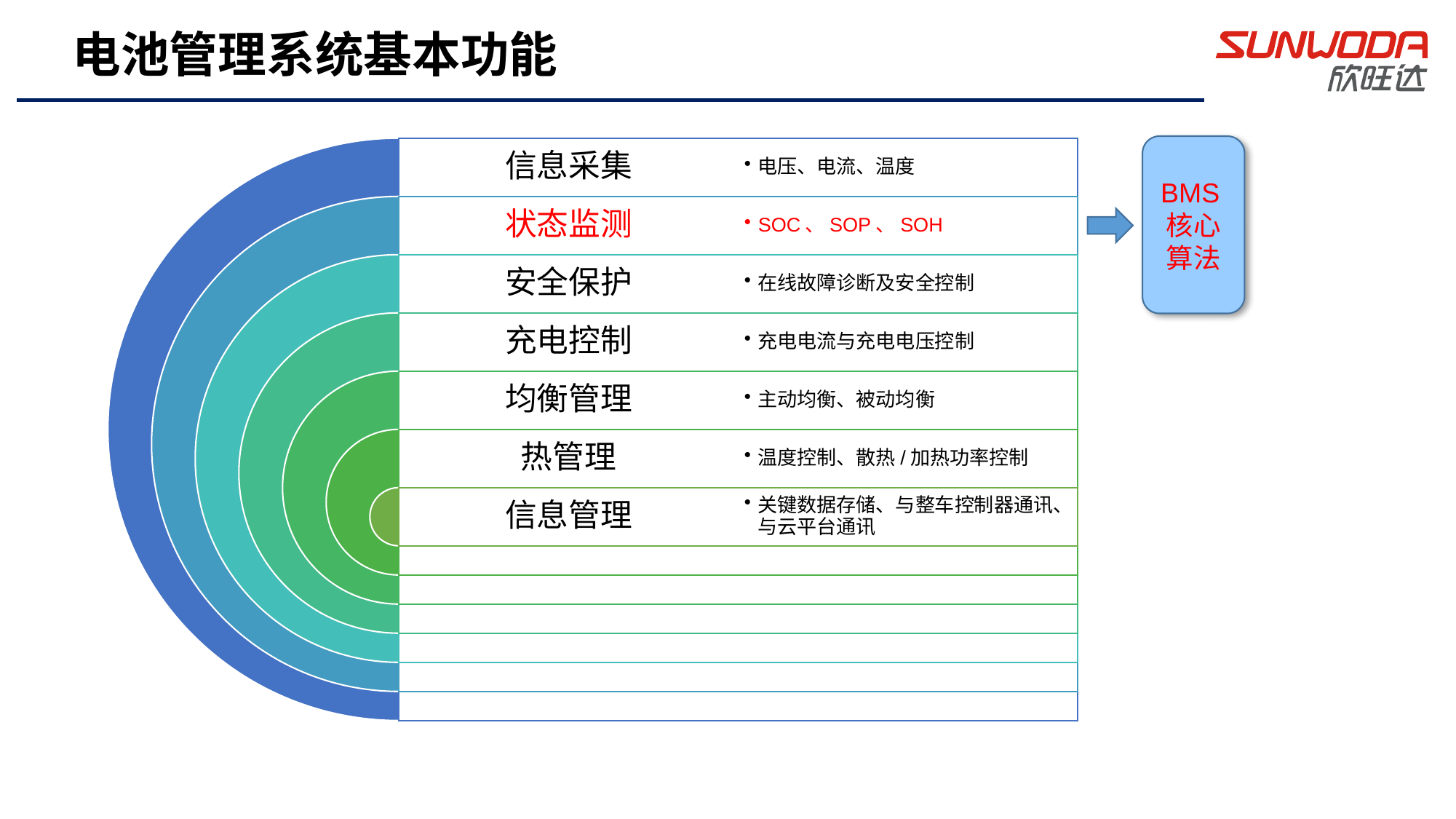

电池管理系统基本功能
信息采集
状态监测
安全保护
充电控制
均衡管理
热管理
信息管理
电压、电流、温度
SOC、SOP、SOH
在线故障诊断及安全控制
充电电流与充电电压控制
主动均衡、被动均衡
温度控制、散热/加热功率控制
关键数据存储、与整车控制器通讯、与云平台通讯
BMS核心算法